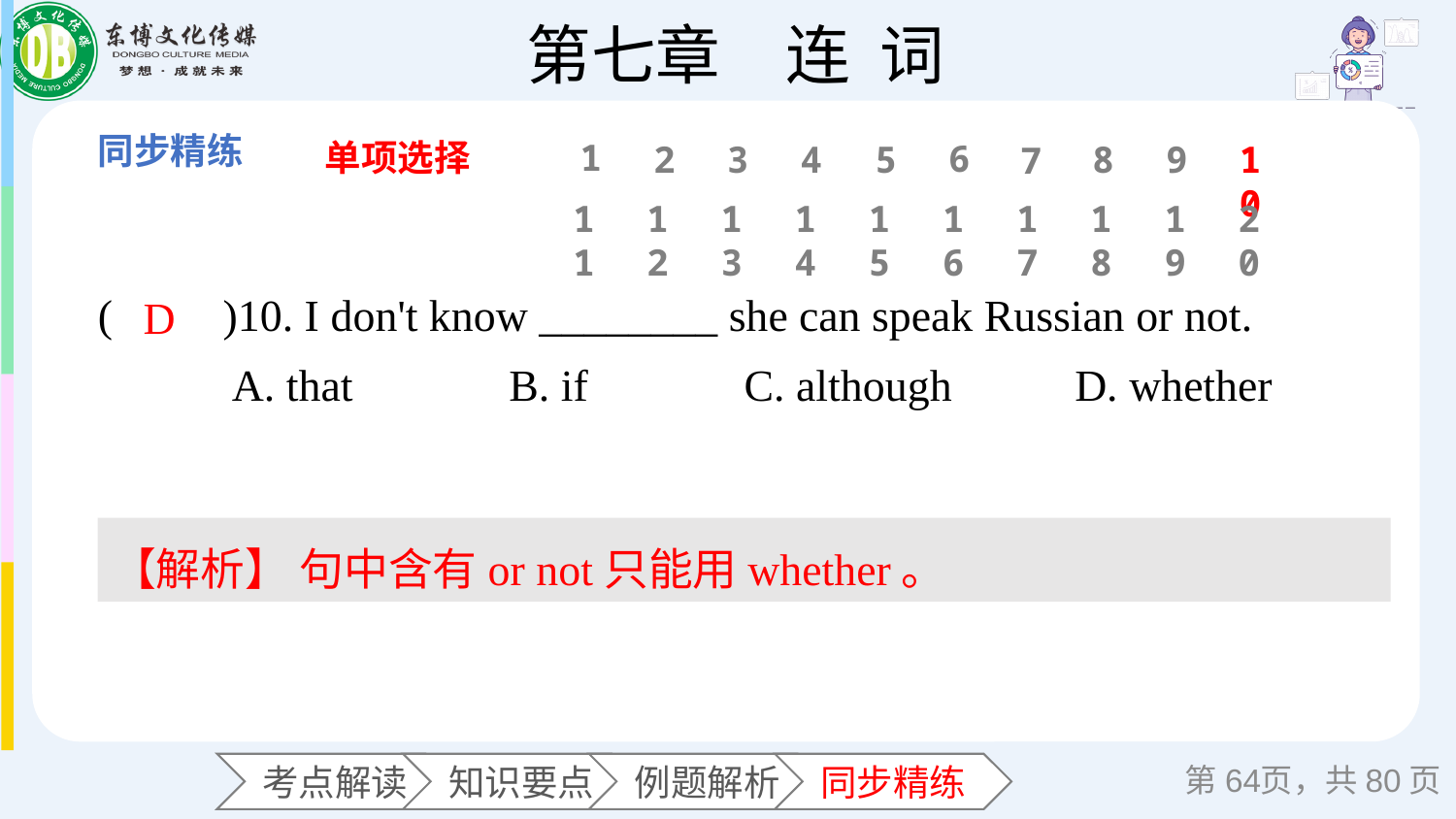

单项选择
1
6
2
3
4
5
8
9
10
7
11
12
13
14
15
16
17
18
19
20
(　　)10. I don't know ________ she can speak Russian or not.
            A. that              B. if              C. although           D. whether
D
【解析】 句中含有or not只能用whether。
第64页，共80页